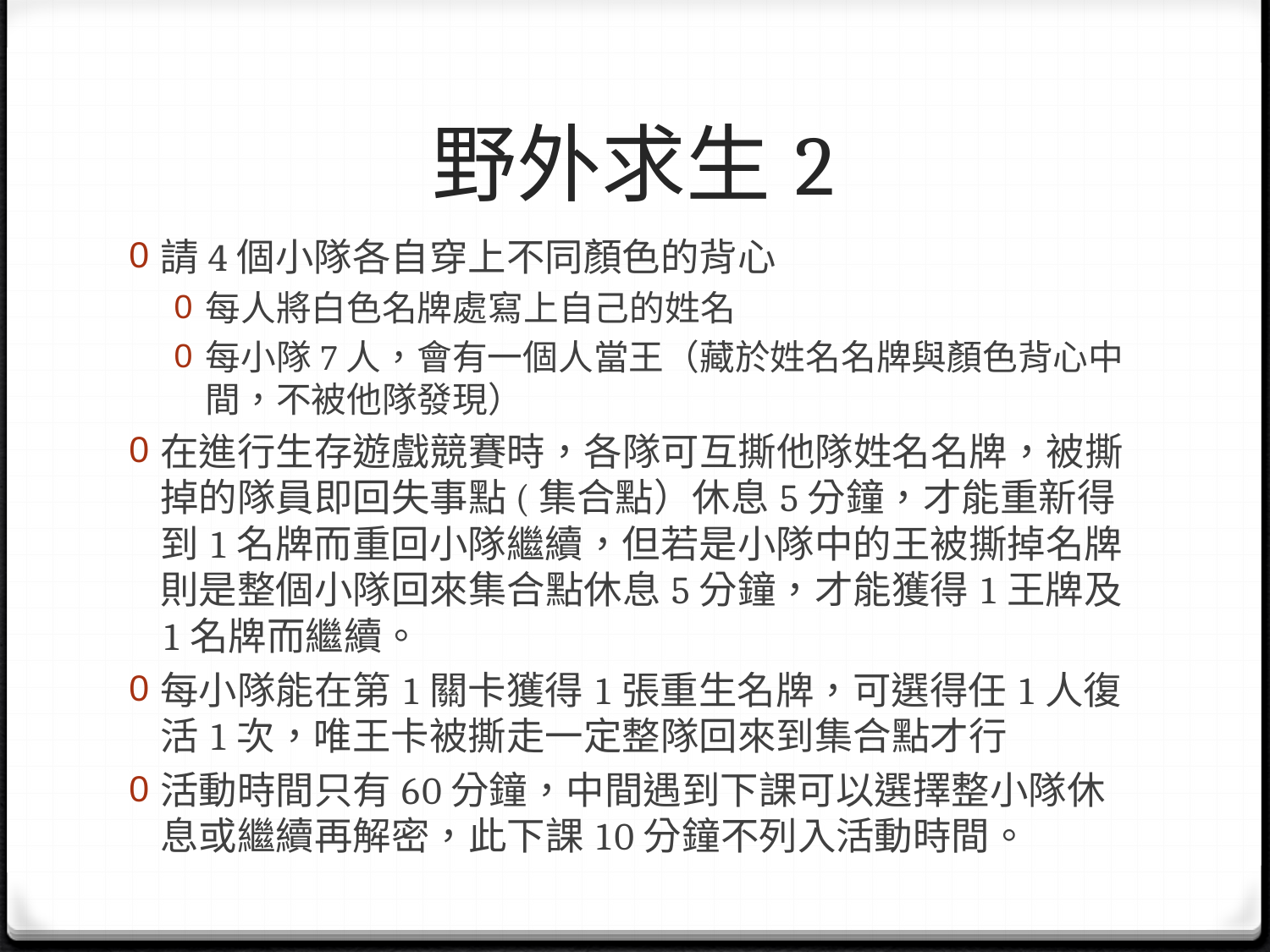

# 野外求生2
請4個小隊各自穿上不同顏色的背心
每人將白色名牌處寫上自己的姓名
每小隊7人，會有一個人當王（藏於姓名名牌與顏色背心中間，不被他隊發現）
在進行生存遊戲競賽時，各隊可互撕他隊姓名名牌，被撕掉的隊員即回失事點(集合點）休息5分鐘，才能重新得到1名牌而重回小隊繼續，但若是小隊中的王被撕掉名牌則是整個小隊回來集合點休息5分鐘，才能獲得1王牌及1名牌而繼續。
每小隊能在第1關卡獲得1張重生名牌，可選得任1人復活1次，唯王卡被撕走一定整隊回來到集合點才行
活動時間只有60分鐘，中間遇到下課可以選擇整小隊休息或繼續再解密，此下課10分鐘不列入活動時間。